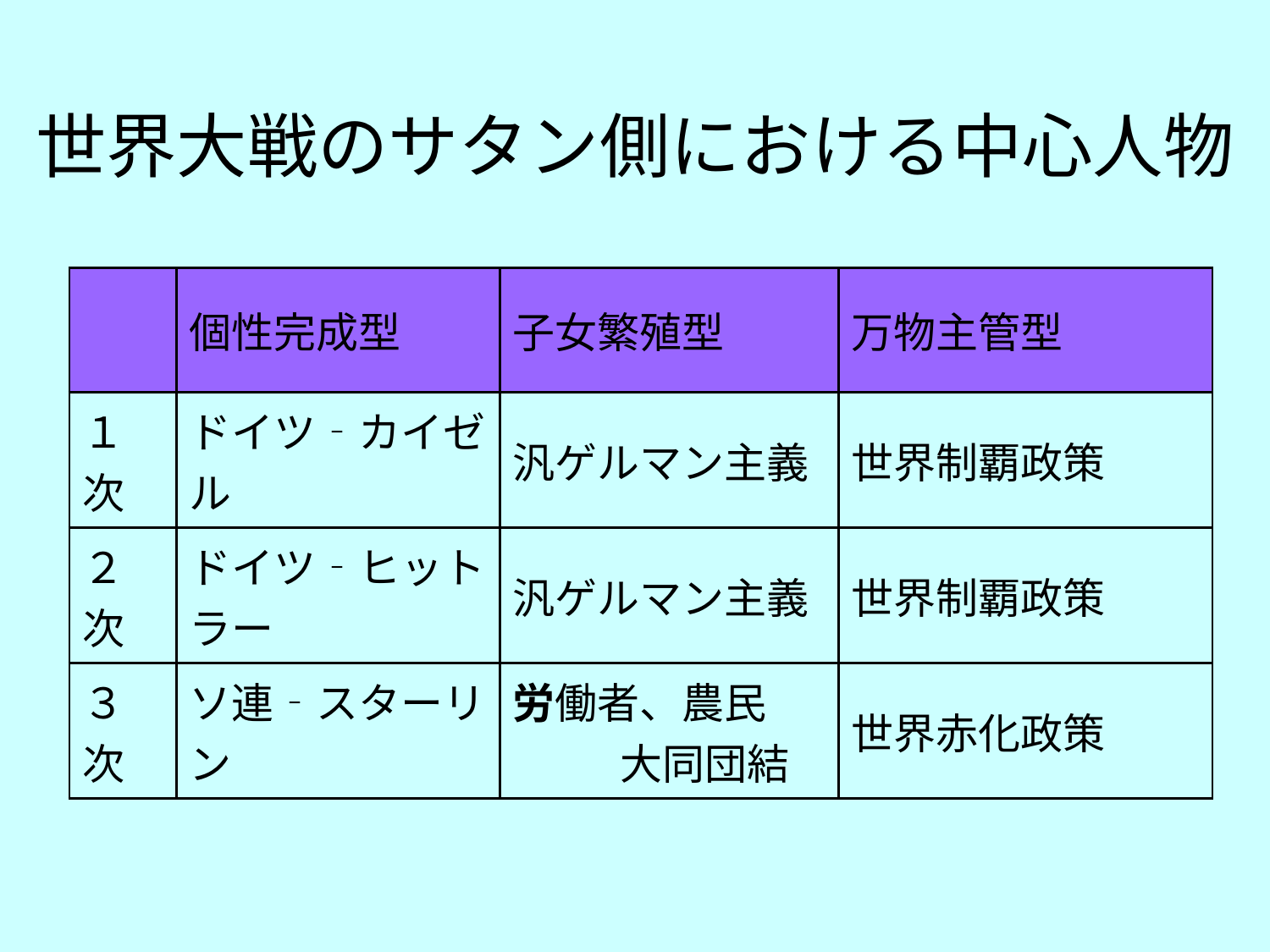

世界大戦のサタン側における中心人物
|  | 個性完成型 | 子女繁殖型 | 万物主管型 |
| --- | --- | --- | --- |
| １次 | ドイツ‐カイゼル | 汎ゲルマン主義 | 世界制覇政策 |
| ２次 | ドイツ‐ヒットラー | 汎ゲルマン主義 | 世界制覇政策 |
| ３次 | ソ連‐スターリン | 労働者、農民 大同団結 | 世界赤化政策 |